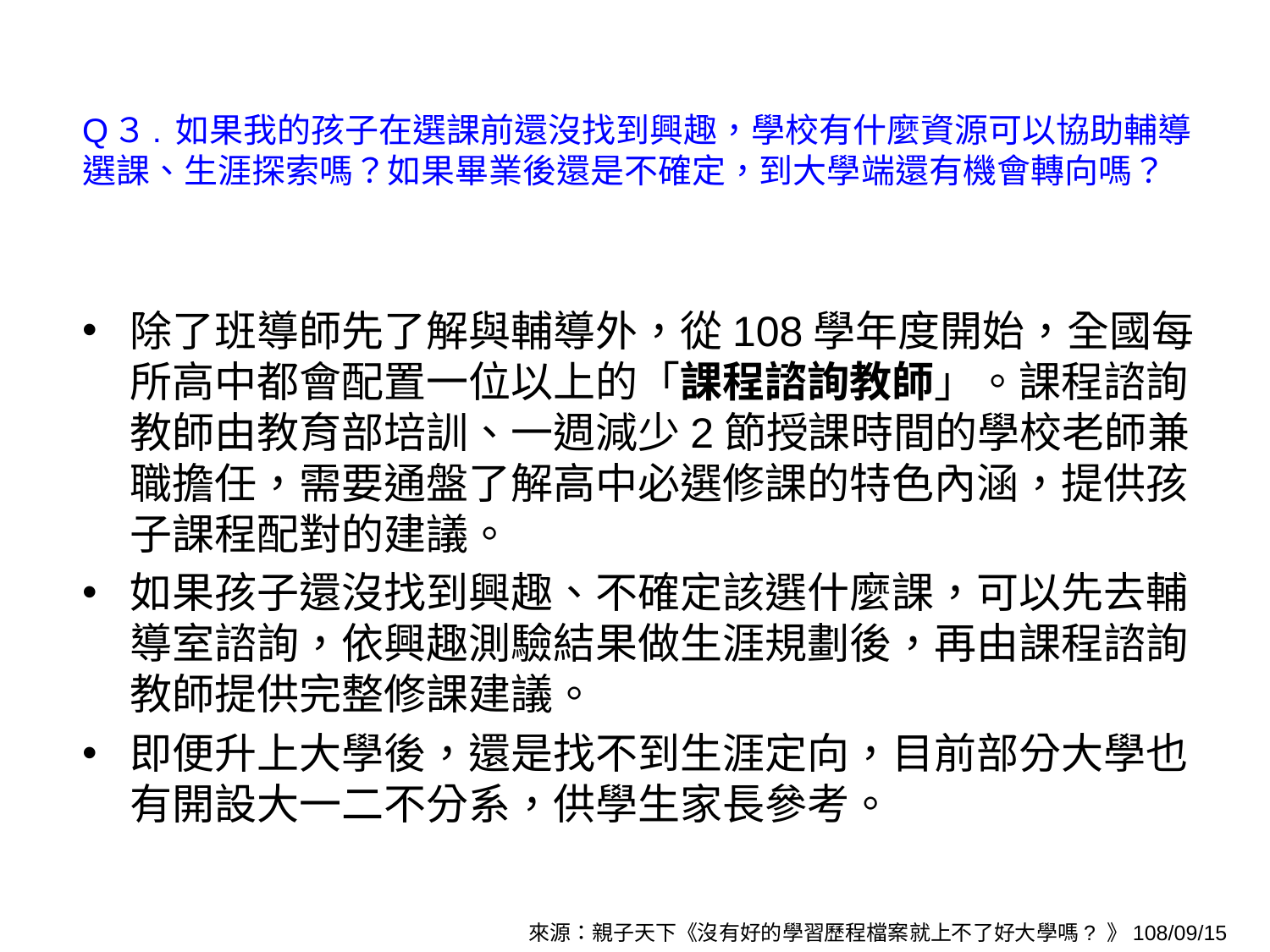

# Q３. 如果我的孩子在選課前還沒找到興趣，學校有什麼資源可以協助輔導選課、生涯探索嗎？如果畢業後還是不確定，到大學端還有機會轉向嗎？
除了班導師先了解與輔導外，從108學年度開始，全國每所高中都會配置一位以上的「課程諮詢教師」。課程諮詢教師由教育部培訓、一週減少2節授課時間的學校老師兼職擔任，需要通盤了解高中必選修課的特色內涵，提供孩子課程配對的建議。
如果孩子還沒找到興趣、不確定該選什麼課，可以先去輔導室諮詢，依興趣測驗結果做生涯規劃後，再由課程諮詢教師提供完整修課建議。
即便升上大學後，還是找不到生涯定向，目前部分大學也有開設大一二不分系，供學生家長參考。

來源：親子天下《沒有好的學習歷程檔案就上不了好大學嗎? 》108/09/15